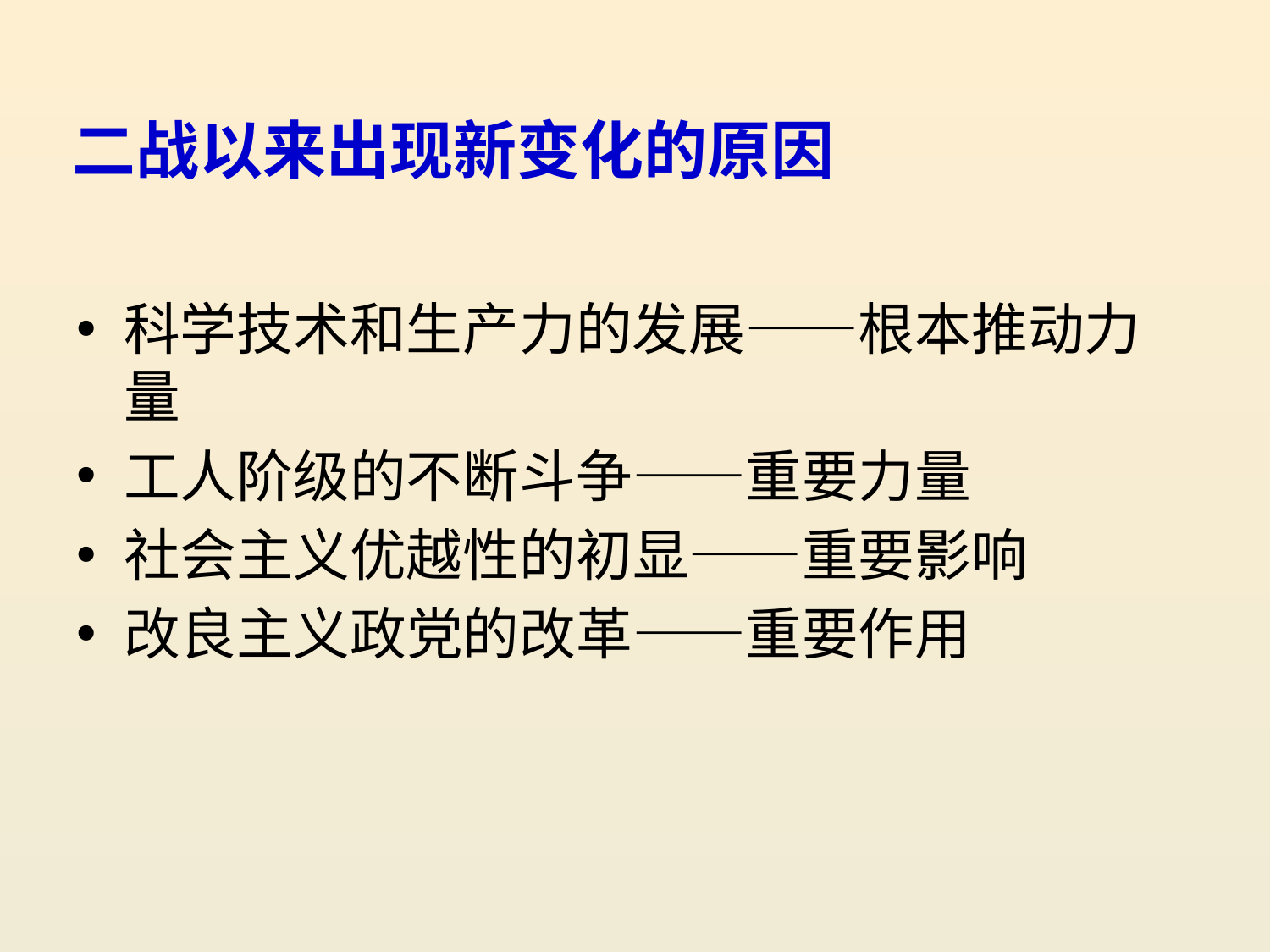

# 二战以来出现新变化的原因
科学技术和生产力的发展——根本推动力量
工人阶级的不断斗争——重要力量
社会主义优越性的初显——重要影响
改良主义政党的改革——重要作用